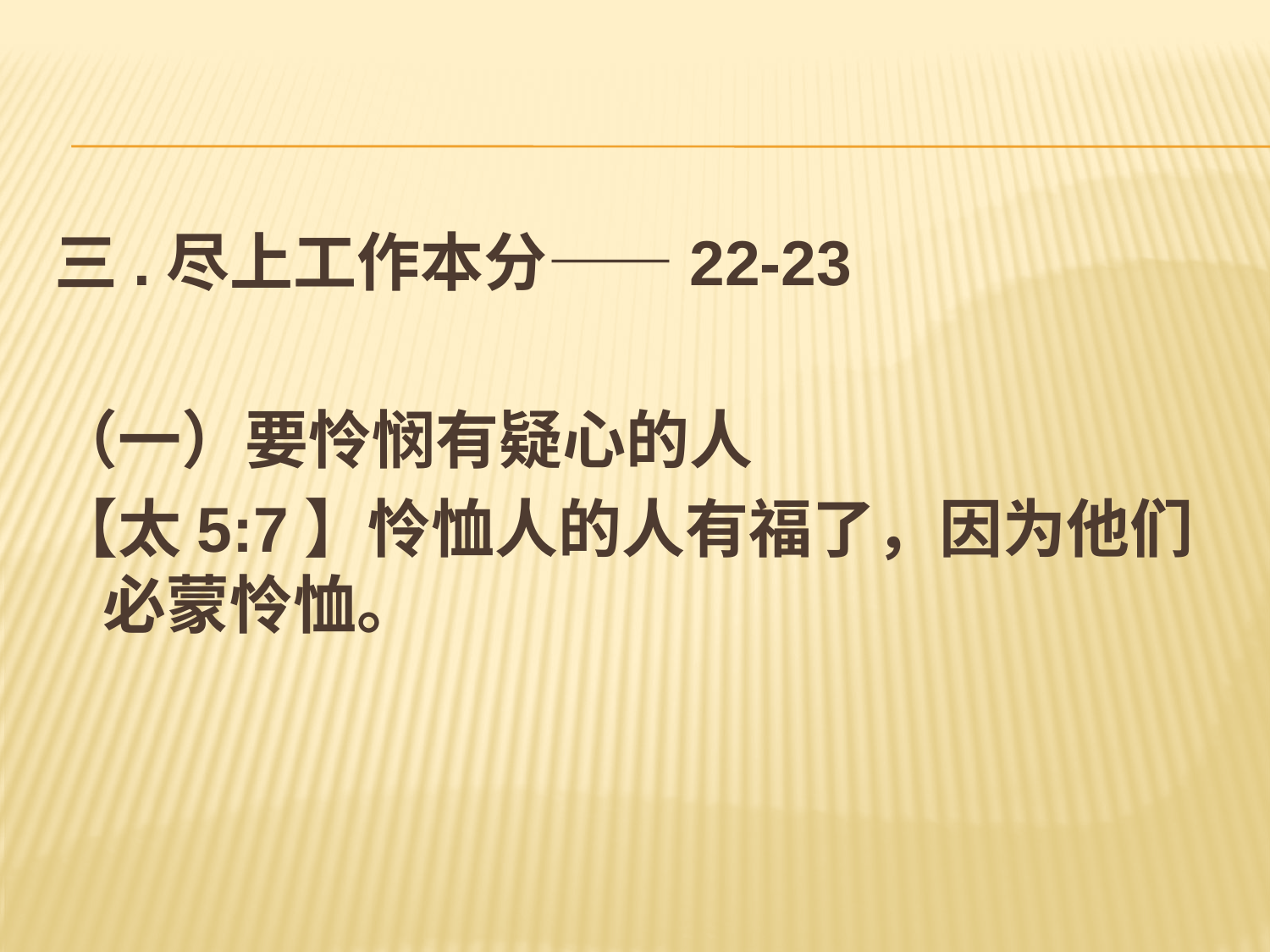

#
三.尽上工作本分——22-23

（一）要怜悯有疑心的人
【太5:7】怜恤人的人有福了，因为他们必蒙怜恤。